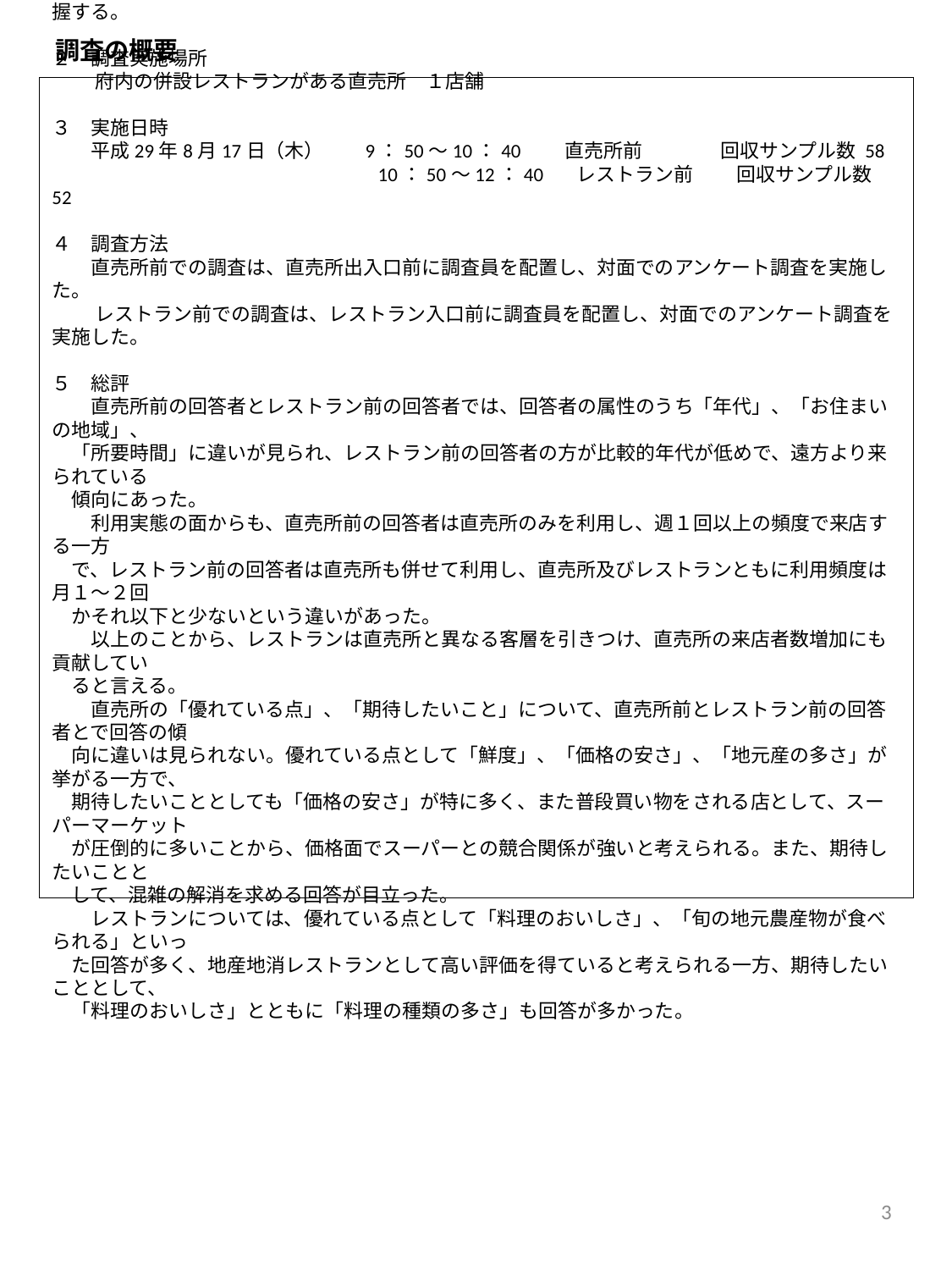

調査の概要
# １　調査目的 　　農産物直売所を核とした農業振興・地域の活性化・地産地消の推進に向けた助言指導を行うための 　基礎資料とするため、直売所と併設レストランを利用される一般消費者の特徴と利用実態を把握する。 ２　調査実施場所 　 　府内の併設レストランがある直売所　１店舗 ３　実施日時 　　平成29年8月17日（木）      09：50～10：40　　直売所前　　　　回収サンプル数 58 　　　　　　　　　　　 　　　          10：50～12：40　  レストラン前　　 回収サンプル数 52　 ４　調査方法 　　直売所前での調査は、直売所出入口前に調査員を配置し、対面でのアンケート調査を実施した。 　 　レストラン前での調査は、レストラン入口前に調査員を配置し、対面でのアンケート調査を実施した。 ５　総評 　　直売所前の回答者とレストラン前の回答者では、回答者の属性のうち「年代」、「お住まいの地域」、 　「所要時間」に違いが見られ、レストラン前の回答者の方が比較的年代が低めで、遠方より来られている　 　傾向にあった。 　　利用実態の面からも、直売所前の回答者は直売所のみを利用し、週１回以上の頻度で来店する一方 　で、レストラン前の回答者は直売所も併せて利用し、直売所及びレストランともに利用頻度は月１～２回 　かそれ以下と少ないという違いがあった。 　　以上のことから、レストランは直売所と異なる客層を引きつけ、直売所の来店者数増加にも貢献してい 　ると言える。 　　直売所の「優れている点」、「期待したいこと」について、直売所前とレストラン前の回答者とで回答の傾 　向に違いは見られない。優れている点として「鮮度」、「価格の安さ」、「地元産の多さ」が挙がる一方で、 　期待したいこととしても「価格の安さ」が特に多く、また普段買い物をされる店として、スーパーマーケット 　が圧倒的に多いことから、価格面でスーパーとの競合関係が強いと考えられる。また、期待したいことと 　して、混雑の解消を求める回答が目立った。 　　レストランについては、優れている点として「料理のおいしさ」、「旬の地元農産物が食べられる」といっ 　た回答が多く、地産地消レストランとして高い評価を得ていると考えられる一方、期待したいこととして、 　「料理のおいしさ」とともに「料理の種類の多さ」も回答が多かった。
3